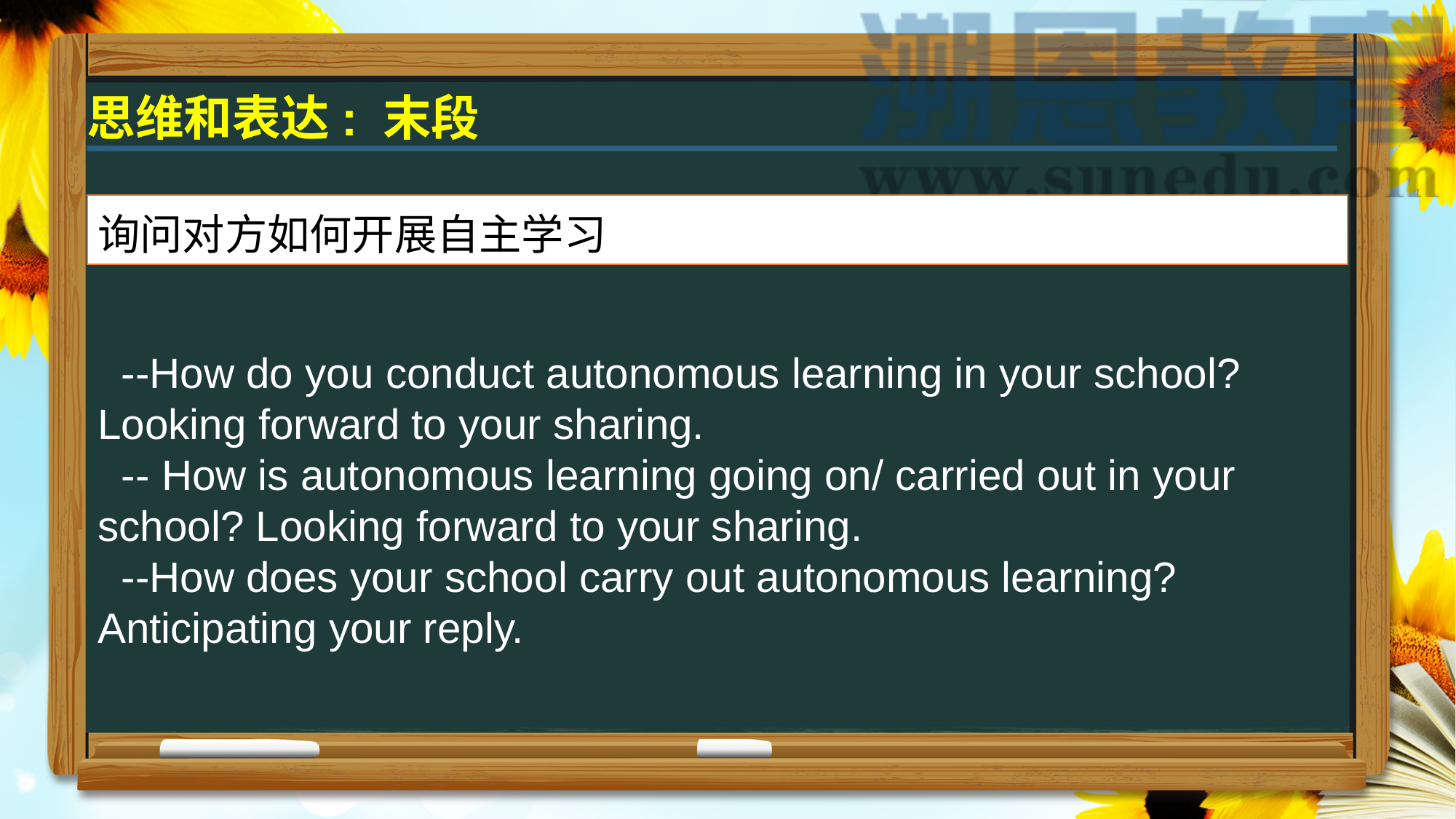

思维和表达: 末段

询问对方如何开展自主学习
  --How do you conduct autonomous learning in your school? Looking forward to your sharing.
  -- How is autonomous learning going on/ carried out in your school? Looking forward to your sharing.
  --How does your school carry out autonomous learning? Anticipating your reply.